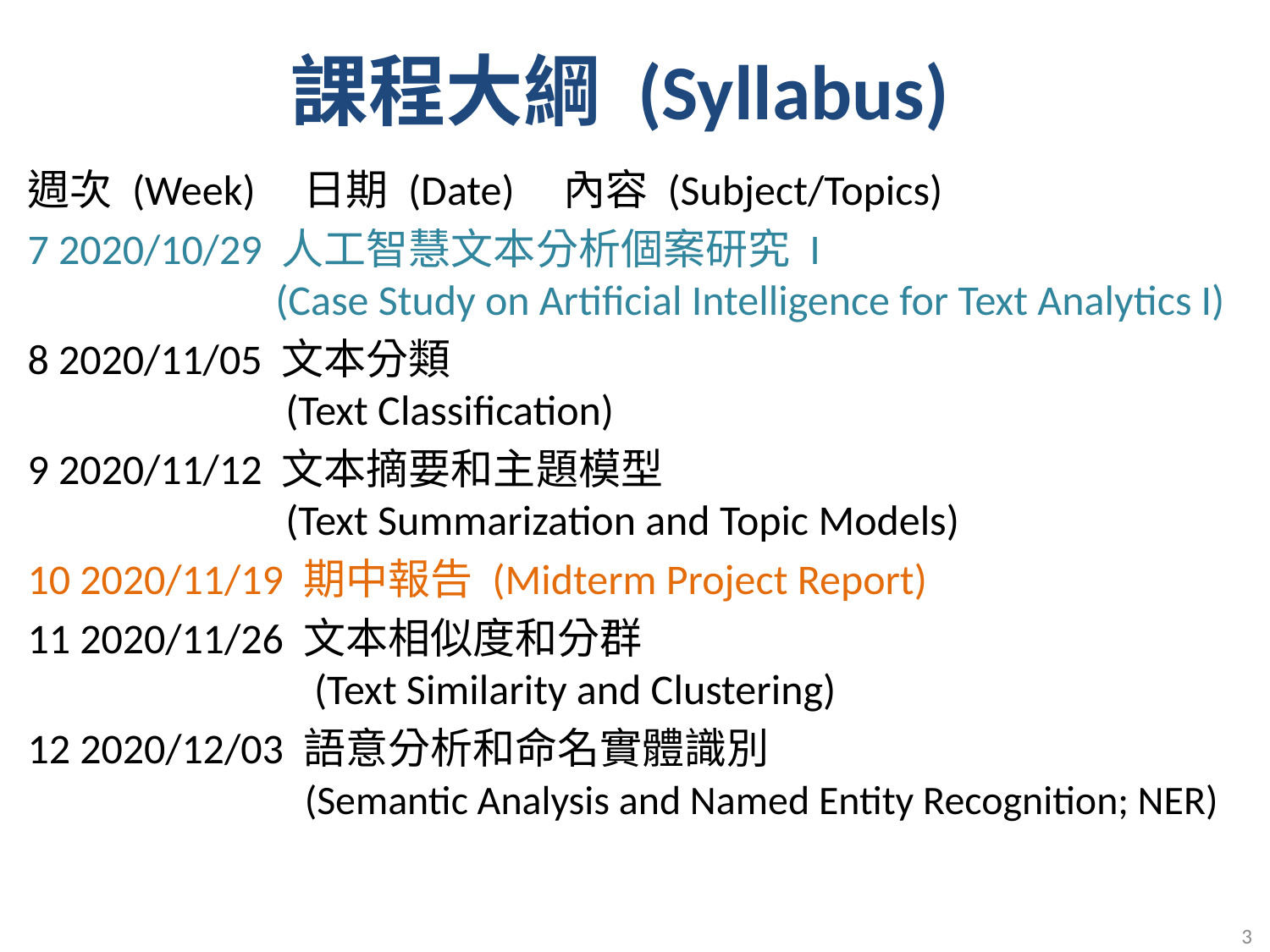

課程大綱 (Syllabus)
週次 (Week)    日期 (Date)    內容 (Subject/Topics)
7 2020/10/29 人工智慧文本分析個案研究 I
                          (Case Study on Artificial Intelligence for Text Analytics I)
8 2020/11/05 文本分類
                          (Text Classification)
9 2020/11/12 文本摘要和主題模型
                          (Text Summarization and Topic Models)
10 2020/11/19 期中報告 (Midterm Project Report)
11 2020/11/26 文本相似度和分群
                             (Text Similarity and Clustering)
12 2020/12/03 語意分析和命名實體識別
                            (Semantic Analysis and Named Entity Recognition; NER)
3